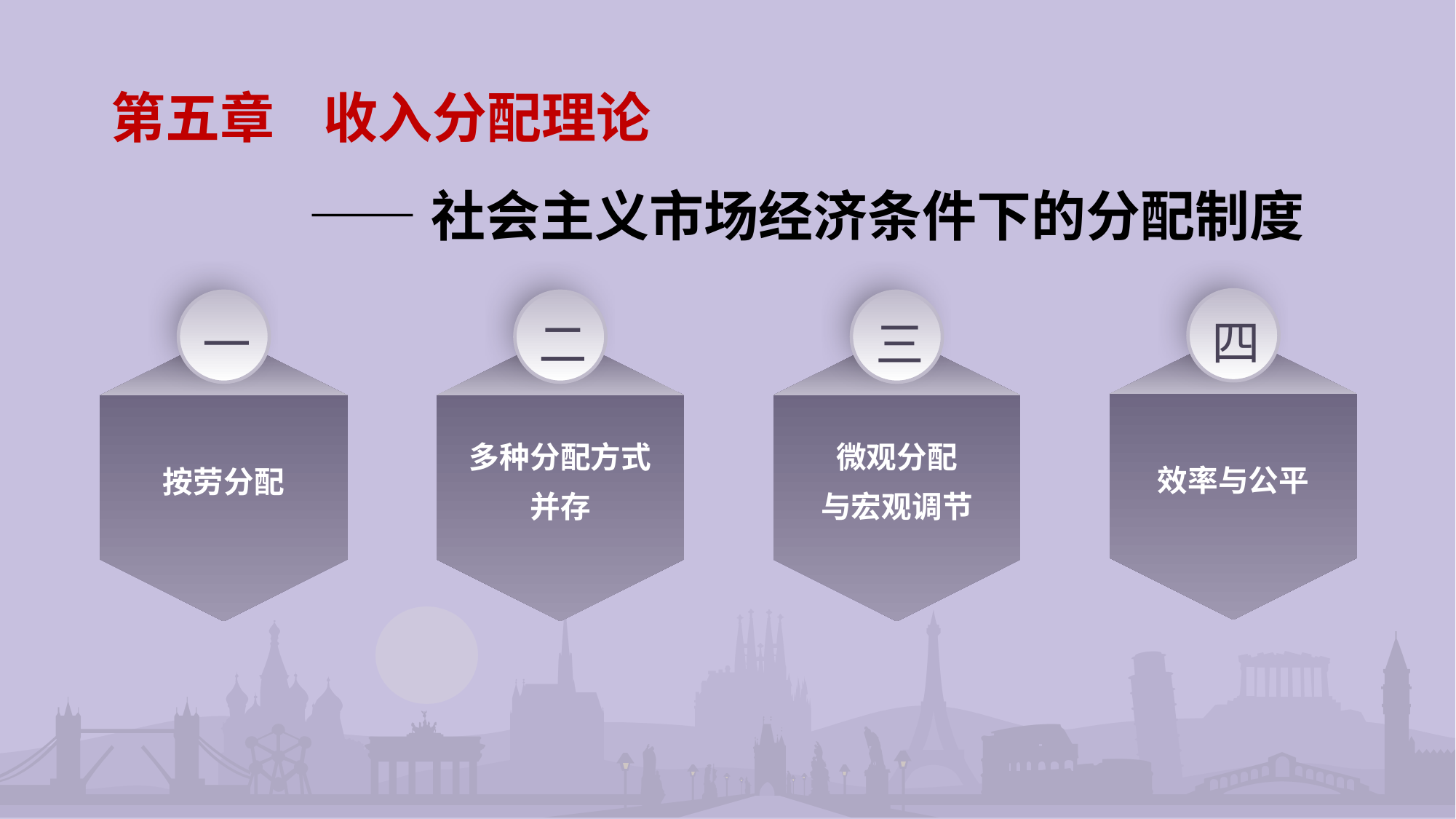

第五章    收入分配理论
                ——社会主义市场经济条件下的分配制度
四
效率与公平

一
二
三
按劳分配

多种分配方式
并存

微观分配
与宏观调节